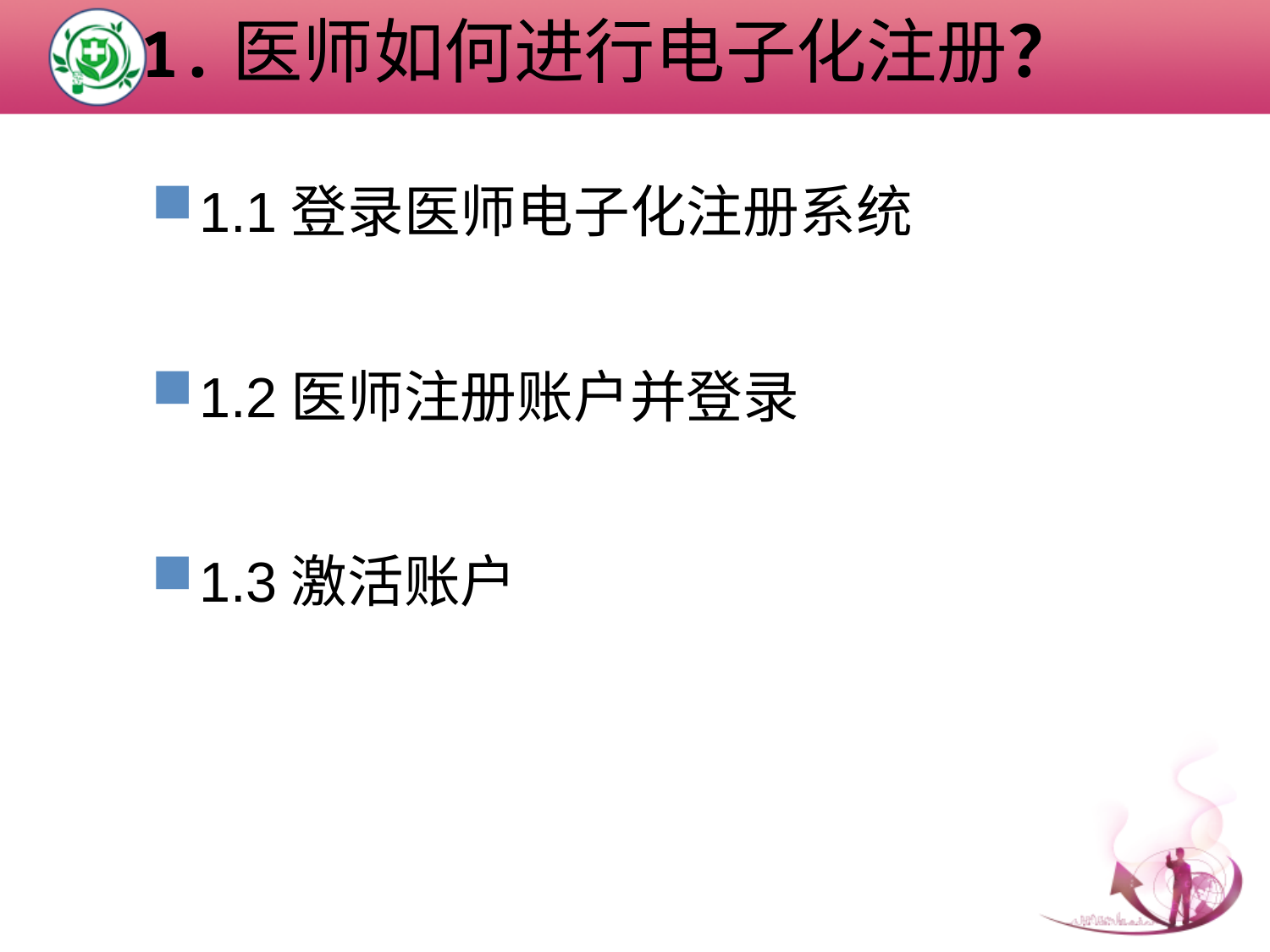

1.医师如何进行电子化注册？
1.1登录医师电子化注册系统

1.2医师注册账户并登录

1.3激活账户